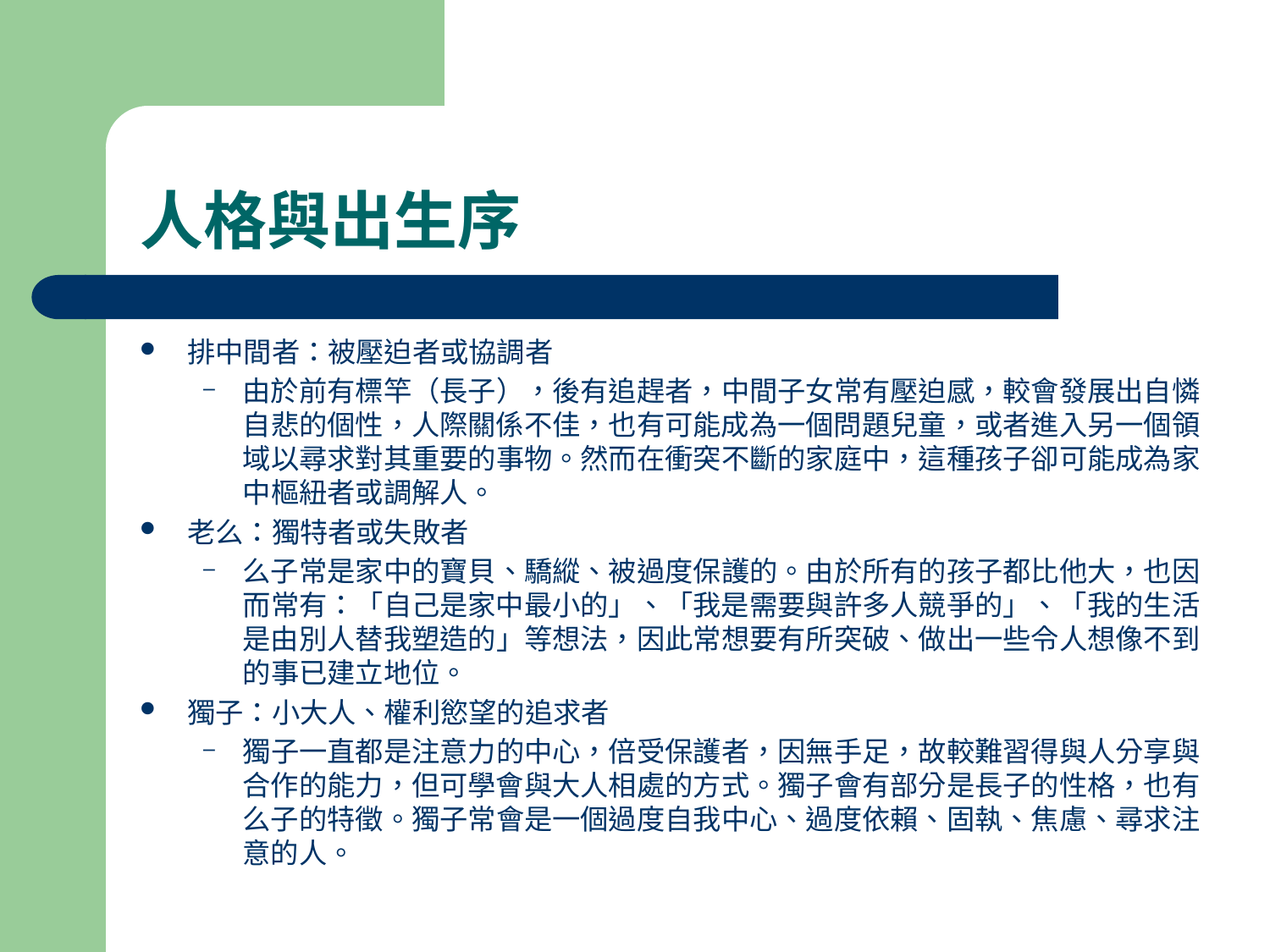

# 人格與出生序
排中間者：被壓迫者或協調者
由於前有標竿（長子），後有追趕者，中間子女常有壓迫感，較會發展出自憐自悲的個性，人際關係不佳，也有可能成為一個問題兒童，或者進入另一個領域以尋求對其重要的事物。然而在衝突不斷的家庭中，這種孩子卻可能成為家中樞紐者或調解人。
老么：獨特者或失敗者
么子常是家中的寶貝、驕縱、被過度保護的。由於所有的孩子都比他大，也因而常有：「自己是家中最小的」、「我是需要與許多人競爭的」、「我的生活是由別人替我塑造的」等想法，因此常想要有所突破、做出一些令人想像不到的事已建立地位。
獨子：小大人、權利慾望的追求者
獨子一直都是注意力的中心，倍受保護者，因無手足，故較難習得與人分享與合作的能力，但可學會與大人相處的方式。獨子會有部分是長子的性格，也有么子的特徵。獨子常會是一個過度自我中心、過度依賴、固執、焦慮、尋求注意的人。